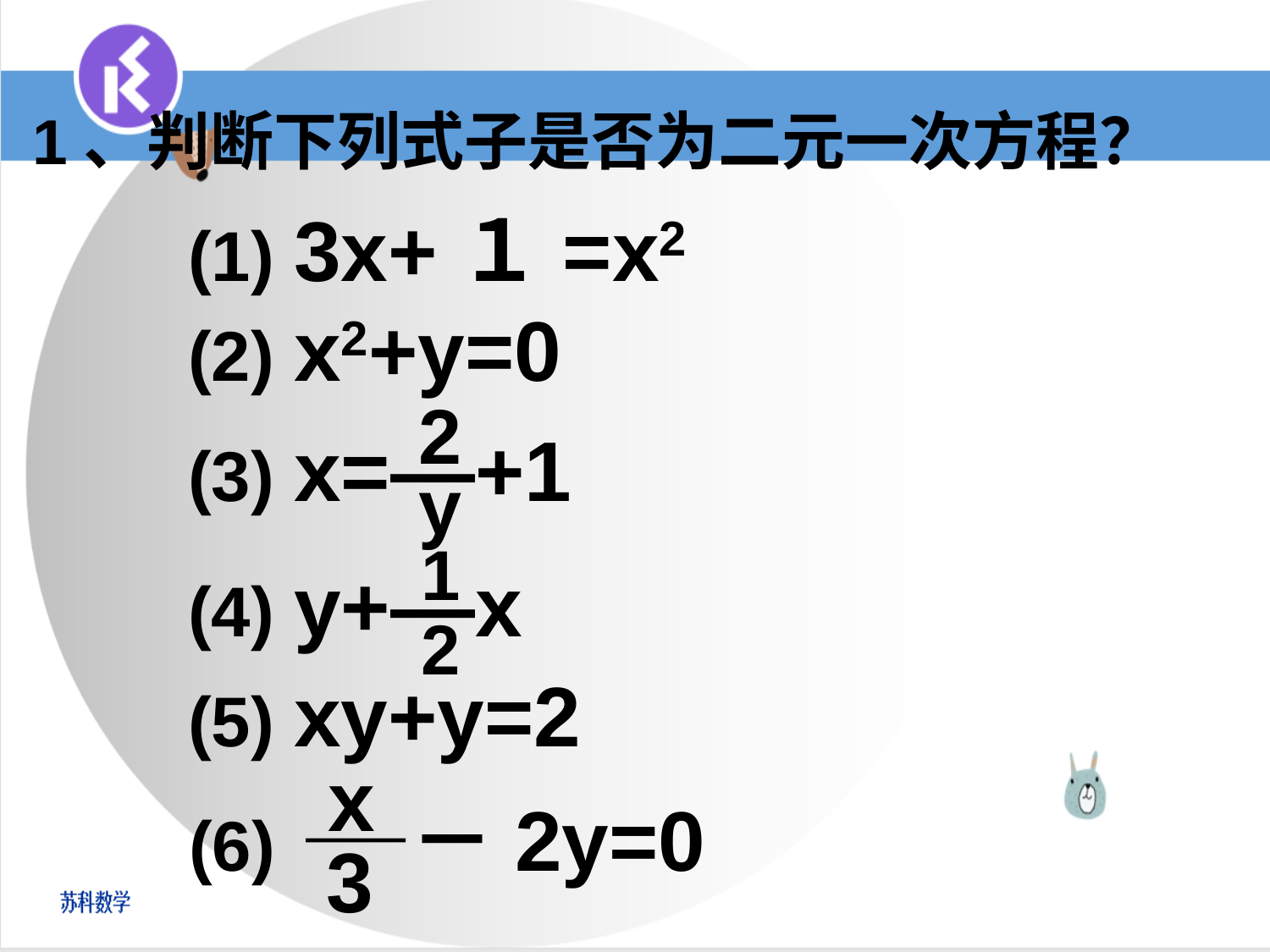

1、判断下列式子是否为二元一次方程？
(1) 3x+１=x2

(2) x2+y=0
2
(3) x=―+1
y
1
(4) y+―x
2
(5) xy+y=2
x
(6)      －2y=0
3